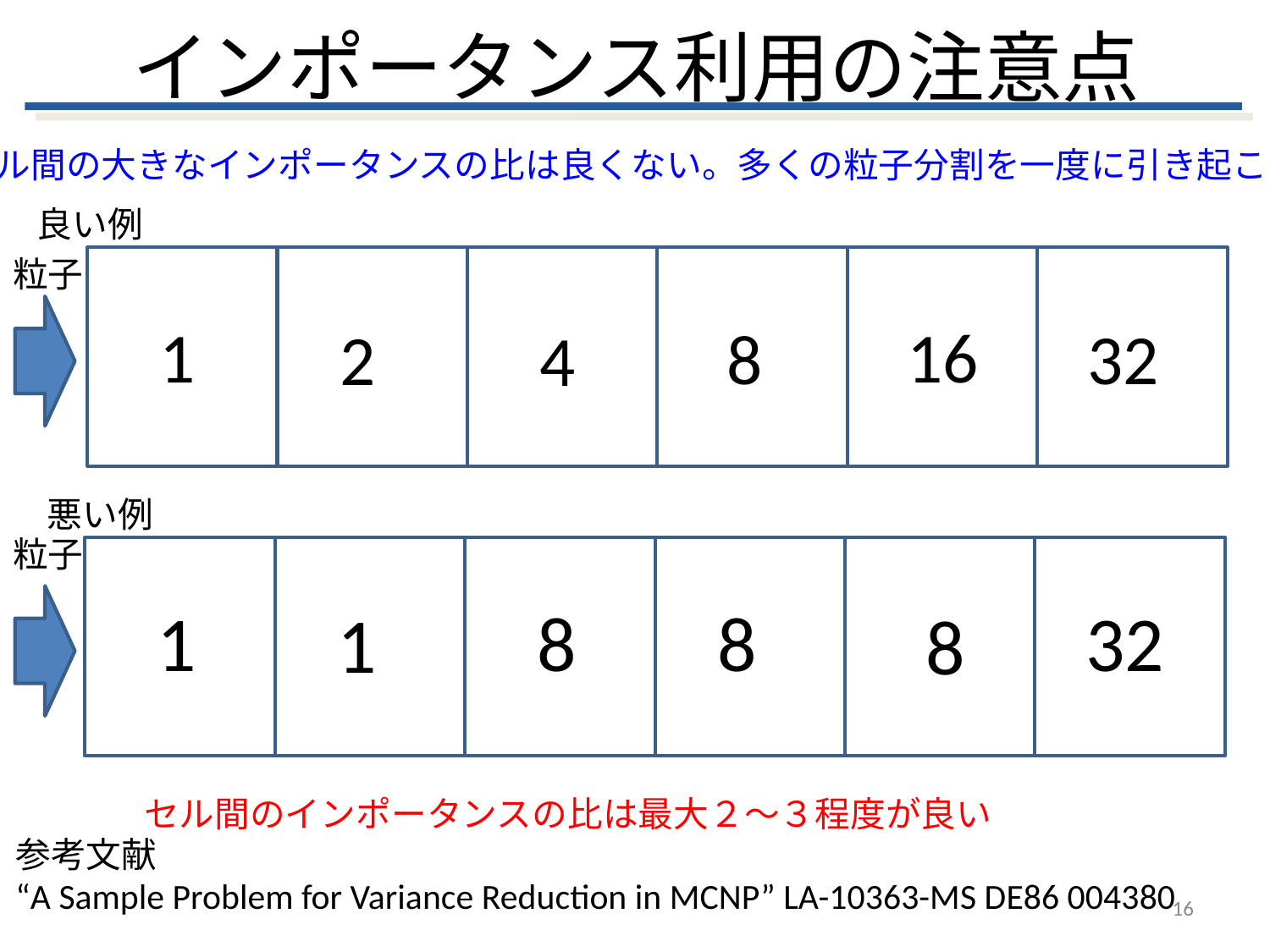

# インポータンス利用の注意点

セル間の大きなインポータンスの比は良くない。多くの粒子分割を一度に引き起こす。
良い例
粒子

16
1
8
32
2
4
悪い例
粒子

1
8
32
8
1
8
セル間のインポータンスの比は最大２～３程度が良い
参考文献
“A Sample Problem for Variance Reduction in MCNP” LA-10363-MS DE86 004380
16